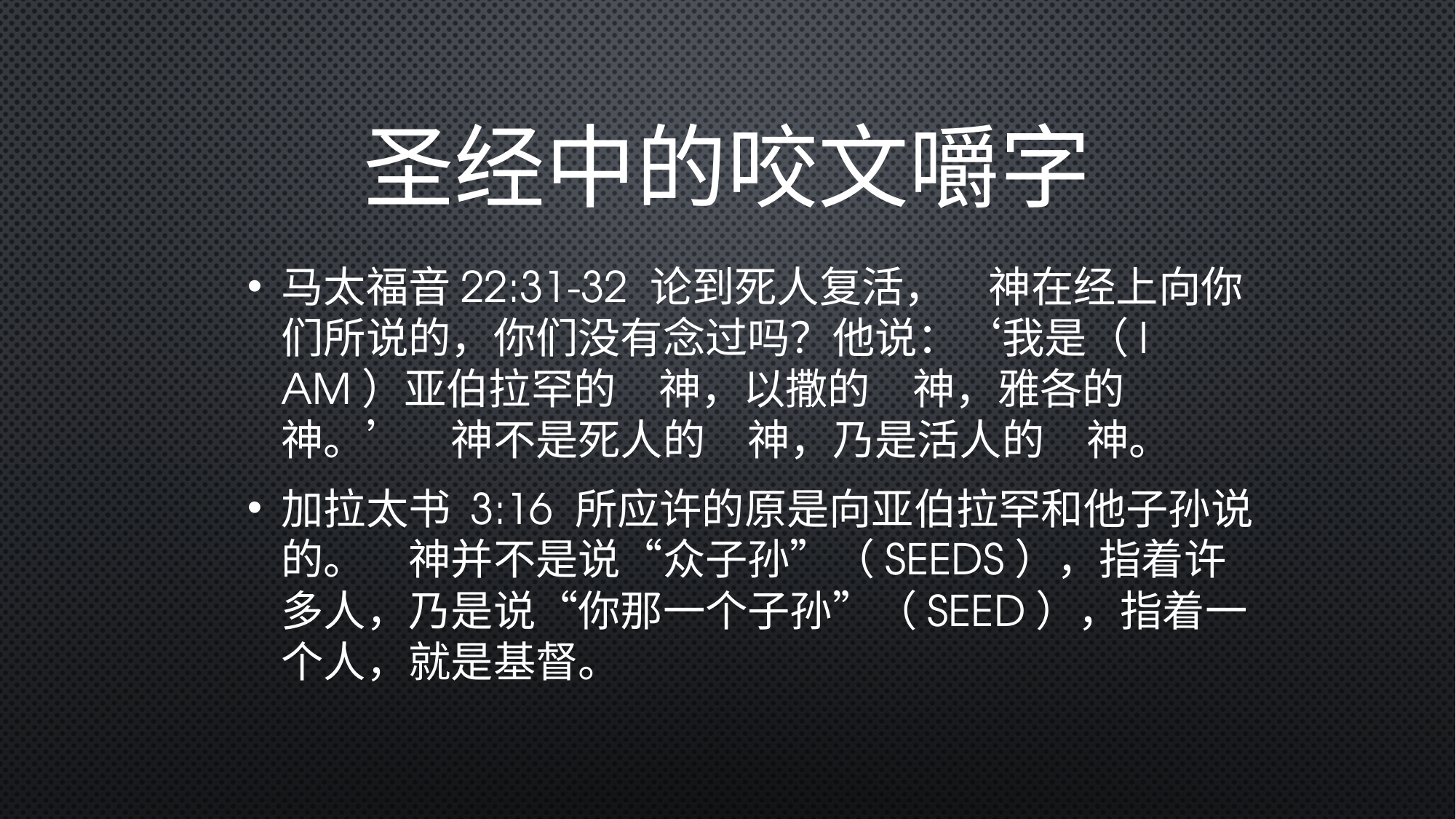

# 圣经中的咬文嚼字
马太福音22:31-32 论到死人复活，　神在经上向你们所说的，你们没有念过吗？他说：‘我是（I am）亚伯拉罕的　神，以撒的　神，雅各的　神。’　神不是死人的　神，乃是活人的　神。
加拉太书 3:16 所应许的原是向亚伯拉罕和他子孙说的。　神并不是说“众子孙”（seeds），指着许多人，乃是说“你那一个子孙”（seed），指着一个人，就是基督。